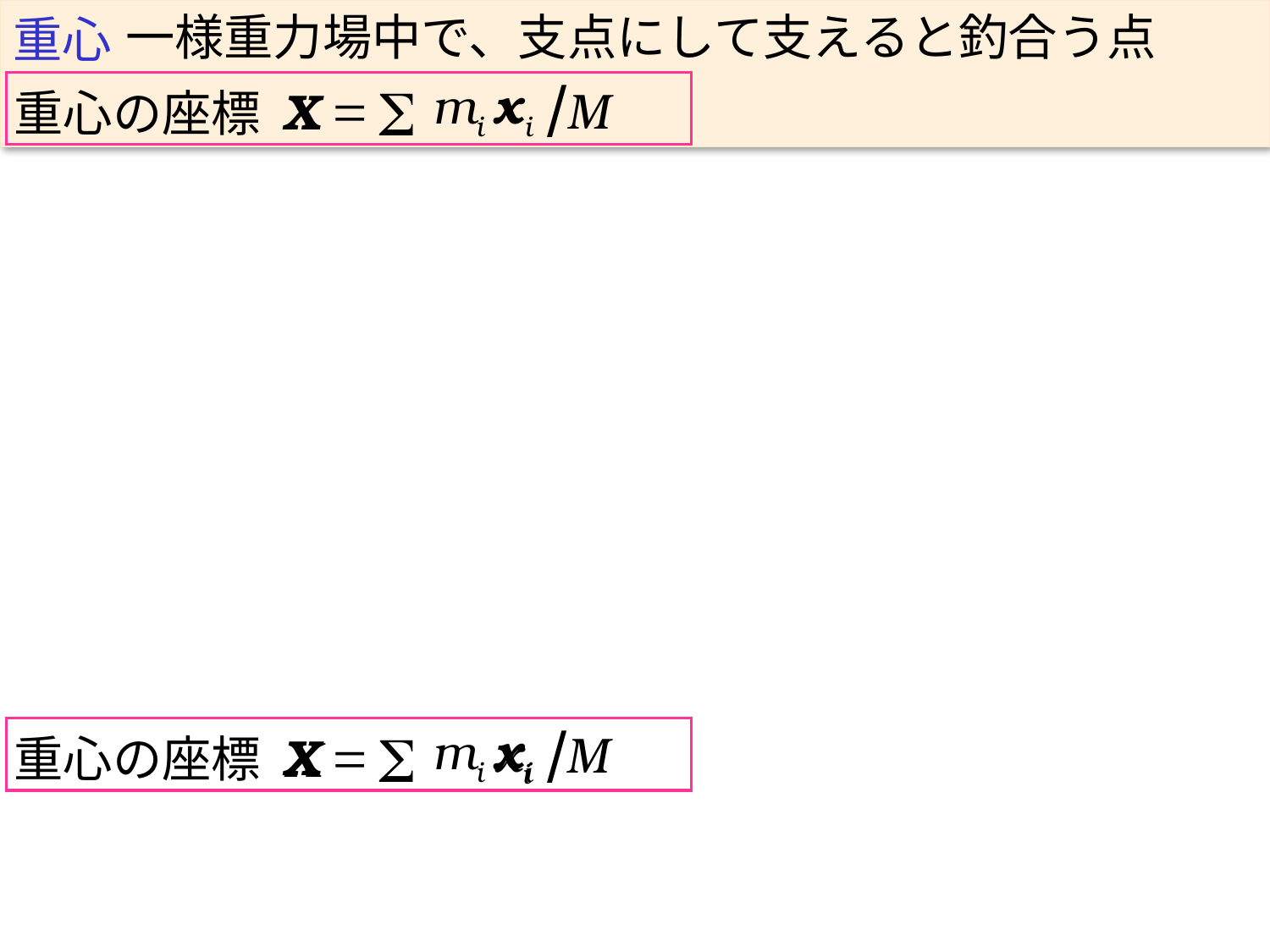

重心
一様重力場中で、支点にして支えると釣合う点

/
Σ
xi
mi

=
M
X
重心の座標
/
Σ
mi
M

=
重心の座標
xi
xi
X
X